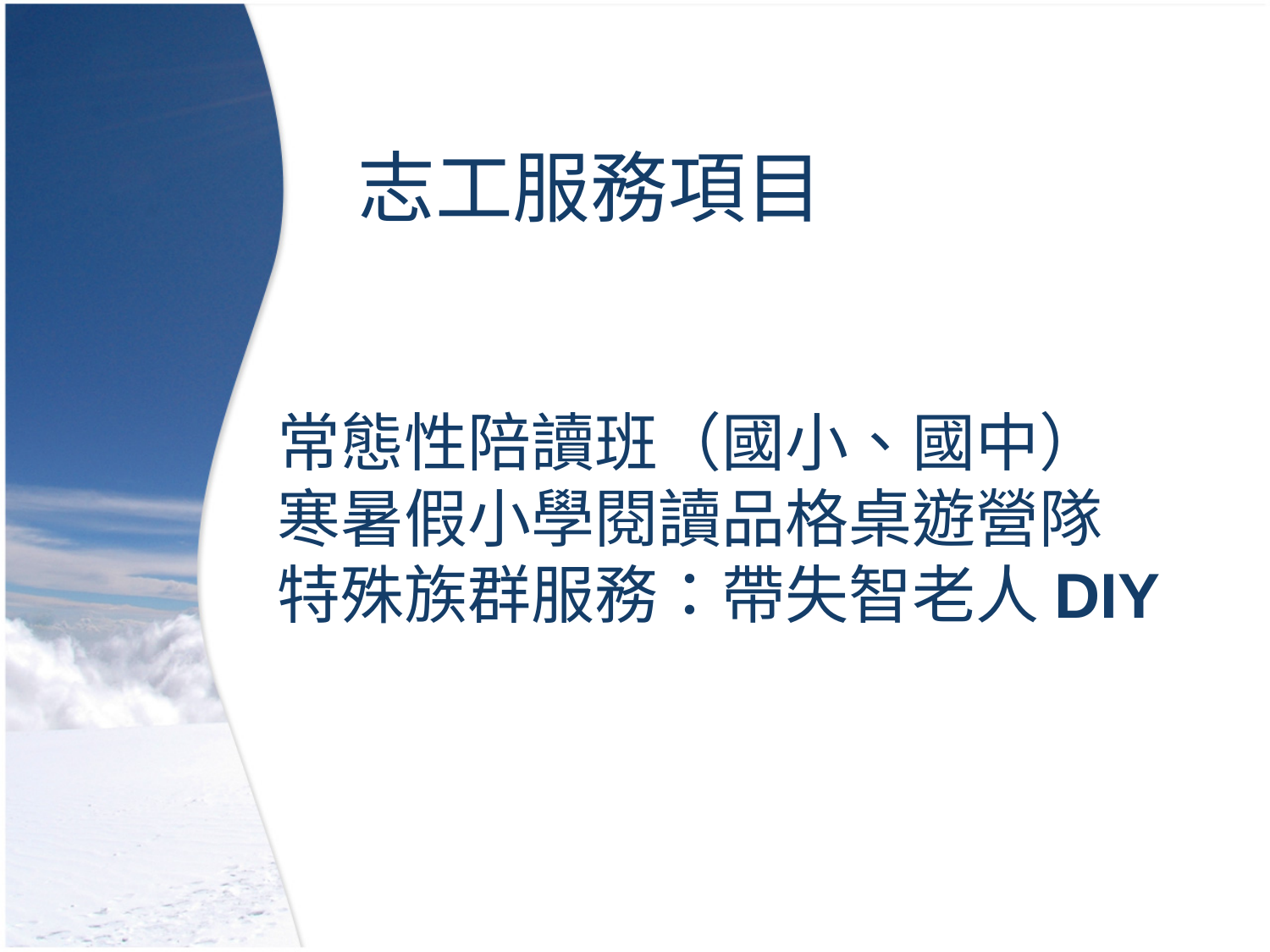

# 志工服務項目
常態性陪讀班（國小、國中）
寒暑假小學閱讀品格桌遊營隊
特殊族群服務：帶失智老人DIY